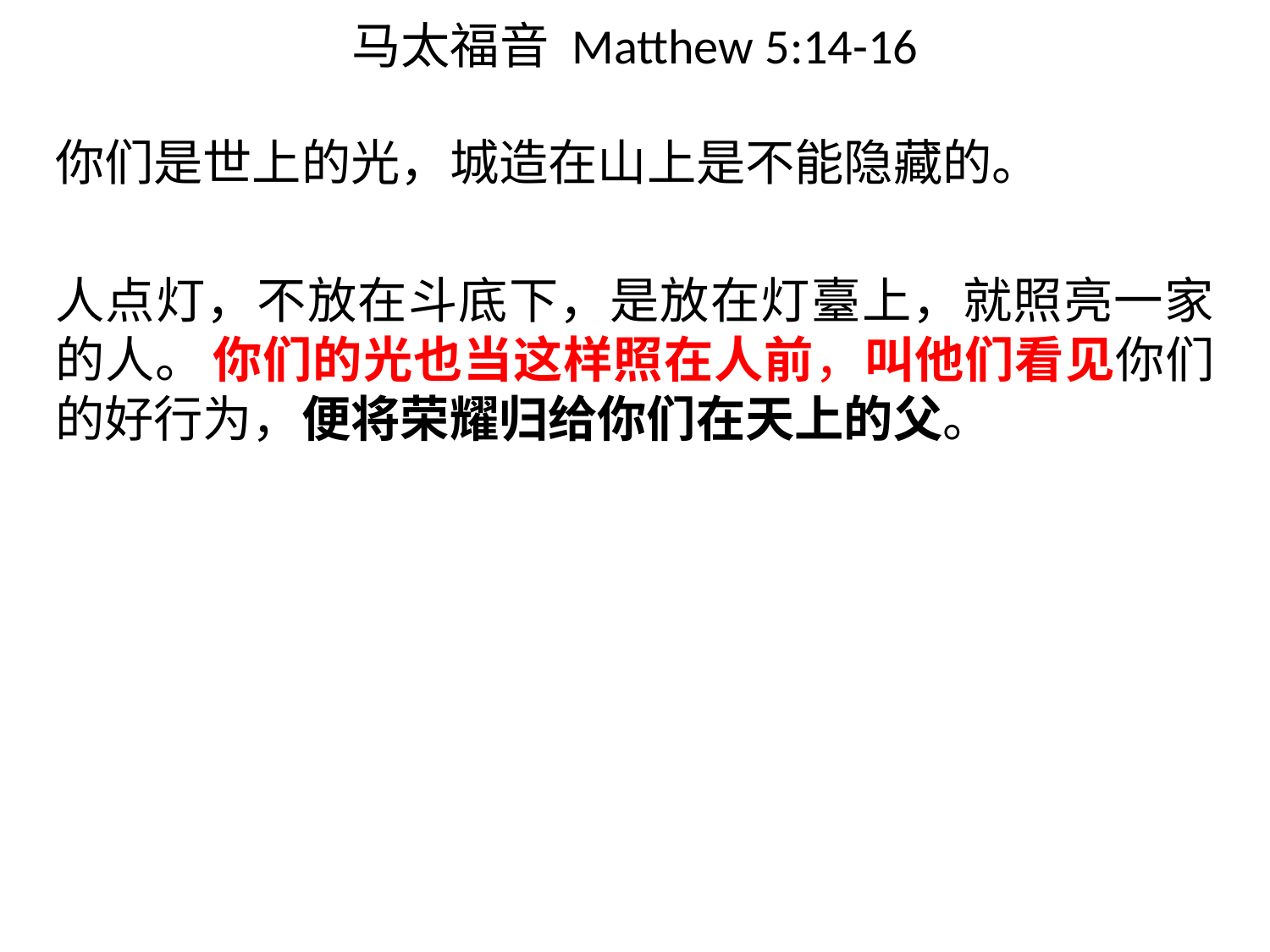

# 马太福音 Matthew 5:14-16
你们是世上的光，城造在山上是不能隐藏的。

人点灯，不放在斗底下，是放在灯臺上，就照亮一家的人。 你们的光也当这样照在人前，叫他们看见你们的好行为，便将荣耀归给你们在天上的父。